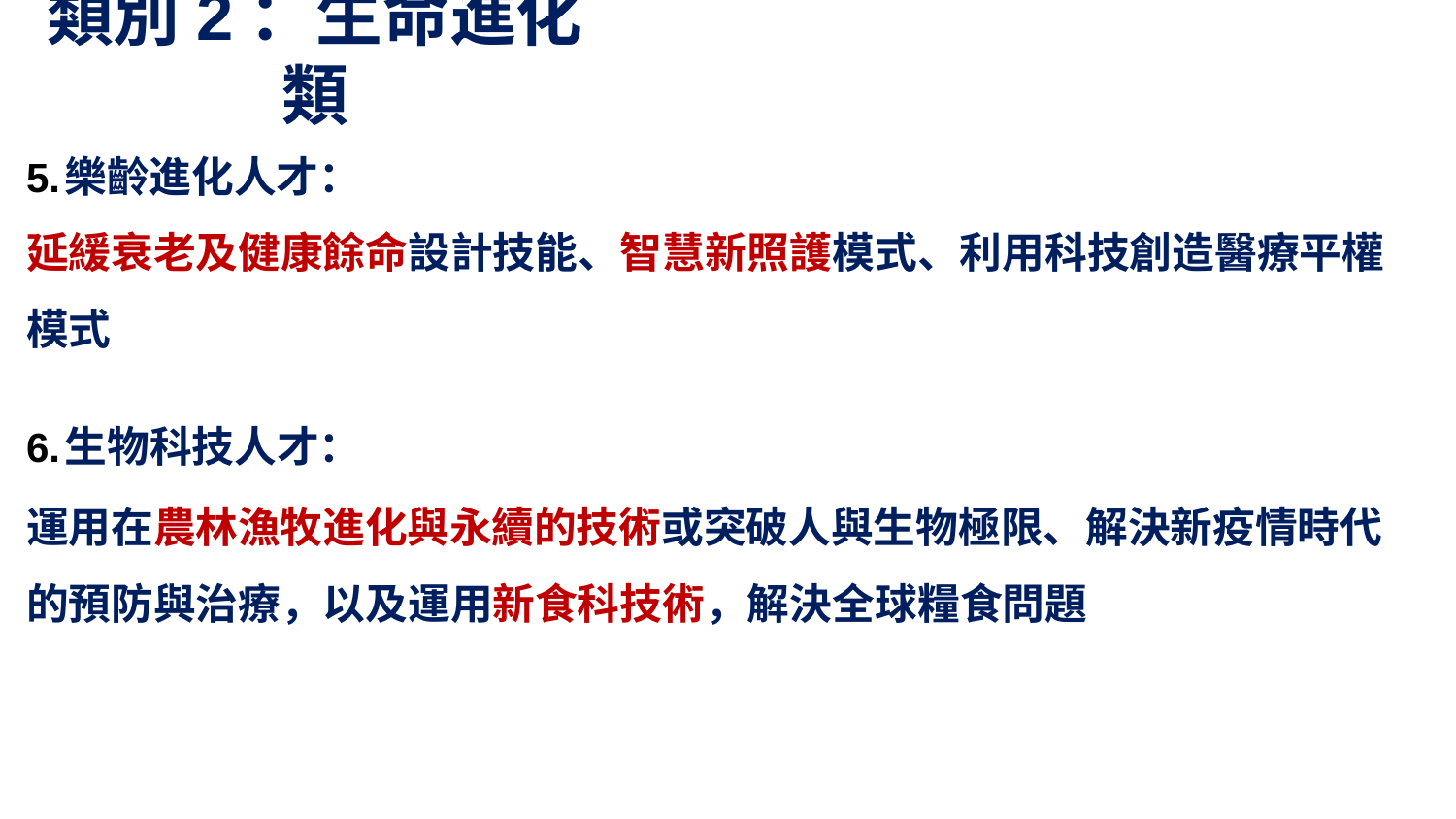

# 類別2：生命進化類
樂齡進化人才：
延緩衰老及健康餘命設計技能、智慧新照護模式、利用科技創造醫療平權 模式

生物科技人才：
運用在農林漁牧進化與永續的技術或突破人與生物極限、解決新疫情時代 的預防與治療，以及運用新食科技術，解決全球糧食問題